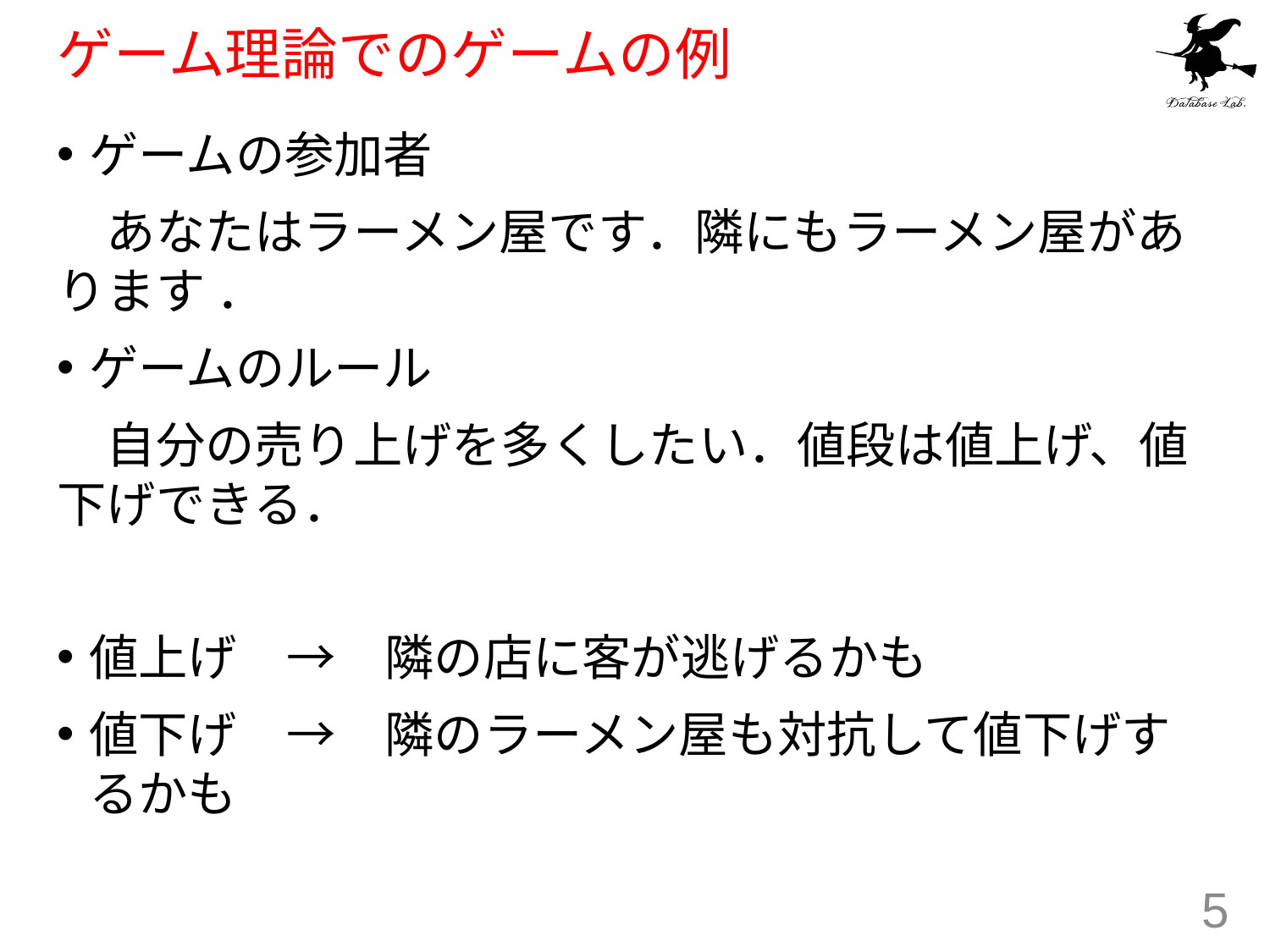

# ゲーム理論でのゲームの例
ゲームの参加者
　あなたはラーメン屋です．隣にもラーメン屋があります ．
ゲームのルール
　自分の売り上げを多くしたい．値段は値上げ、値下げできる．

値上げ　→　隣の店に客が逃げるかも
値下げ　→　隣のラーメン屋も対抗して値下げするかも
5